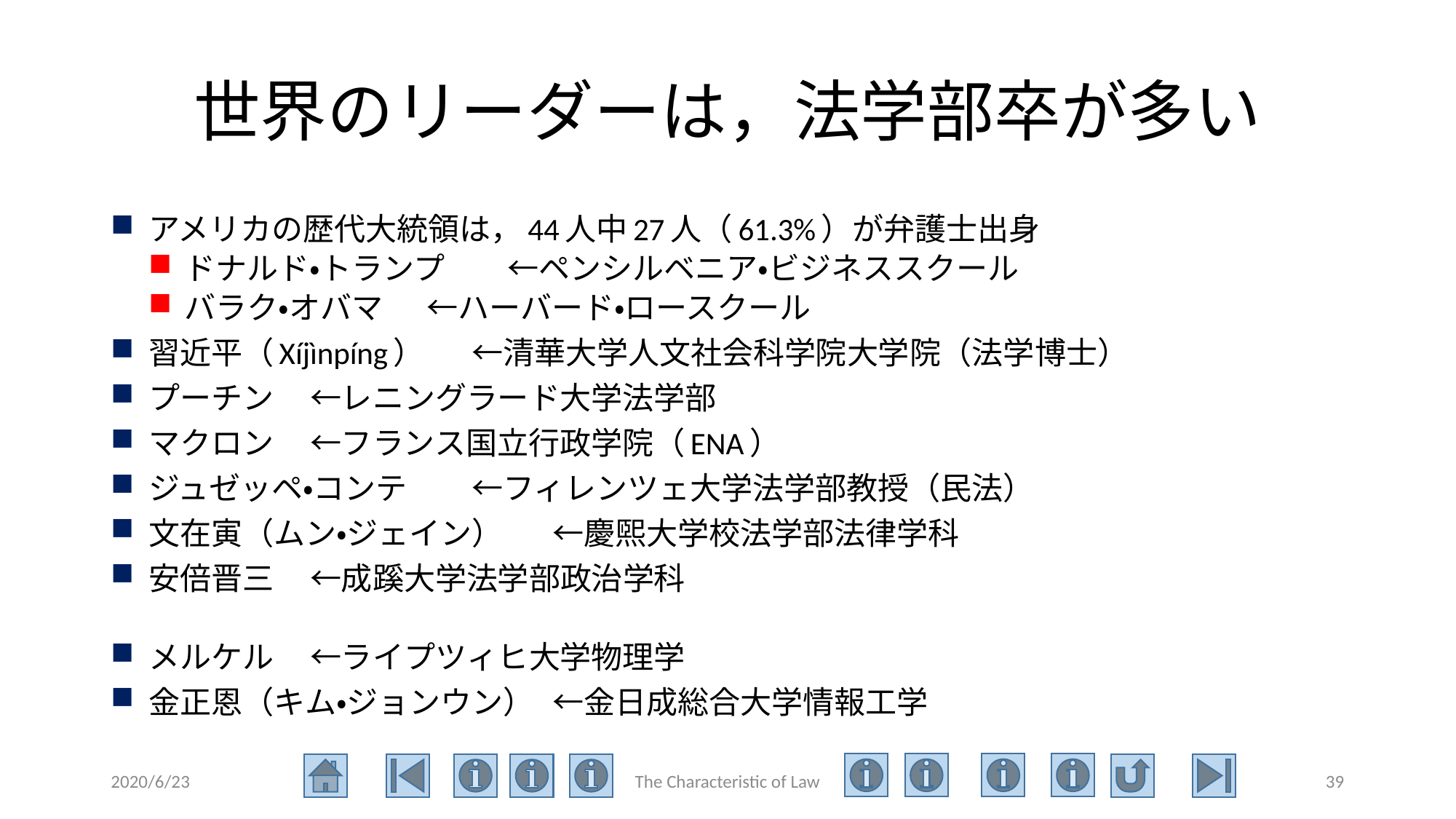

# 世界のリーダーは，法学部卒が多い
アメリカの歴代大統領は，44人中27人（61.3%）が弁護士出身
ドナルド・トランプ	←ペンシルベニア・ビジネススクール
バラク・オバマ		←ハーバード・ロースクール
習近平（Xíjìnpíng）		←清華大学人文社会科学院大学院（法学博士）
プーチン			←レニングラード大学法学部
マクロン			←フランス国立行政学院（ENA）
ジュゼッペ・コンテ		←フィレンツェ大学法学部教授（民法）
文在寅（ムン・ジェイン）	←慶煕大学校法学部法律学科
安倍晋三			←成蹊大学法学部政治学科
メルケル			←ライプツィヒ大学物理学
金正恩（キム・ジョンウン）	←金日成総合大学情報工学
2020/6/23
The Characteristic of Law
39